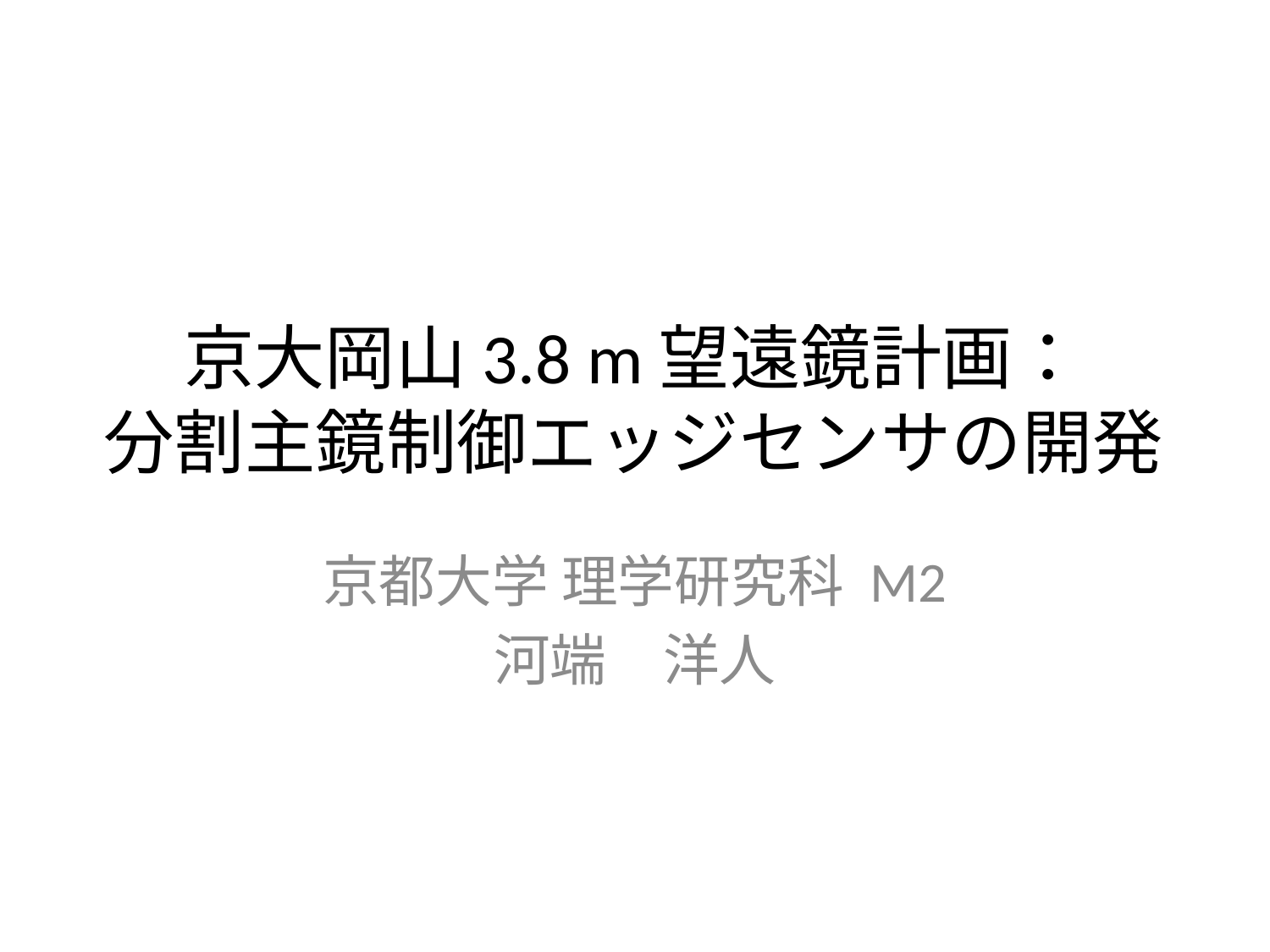

# 京大岡山3.8 m望遠鏡計画： 分割主鏡制御エッジセンサの開発
京都大学 理学研究科 M2
河端　洋人